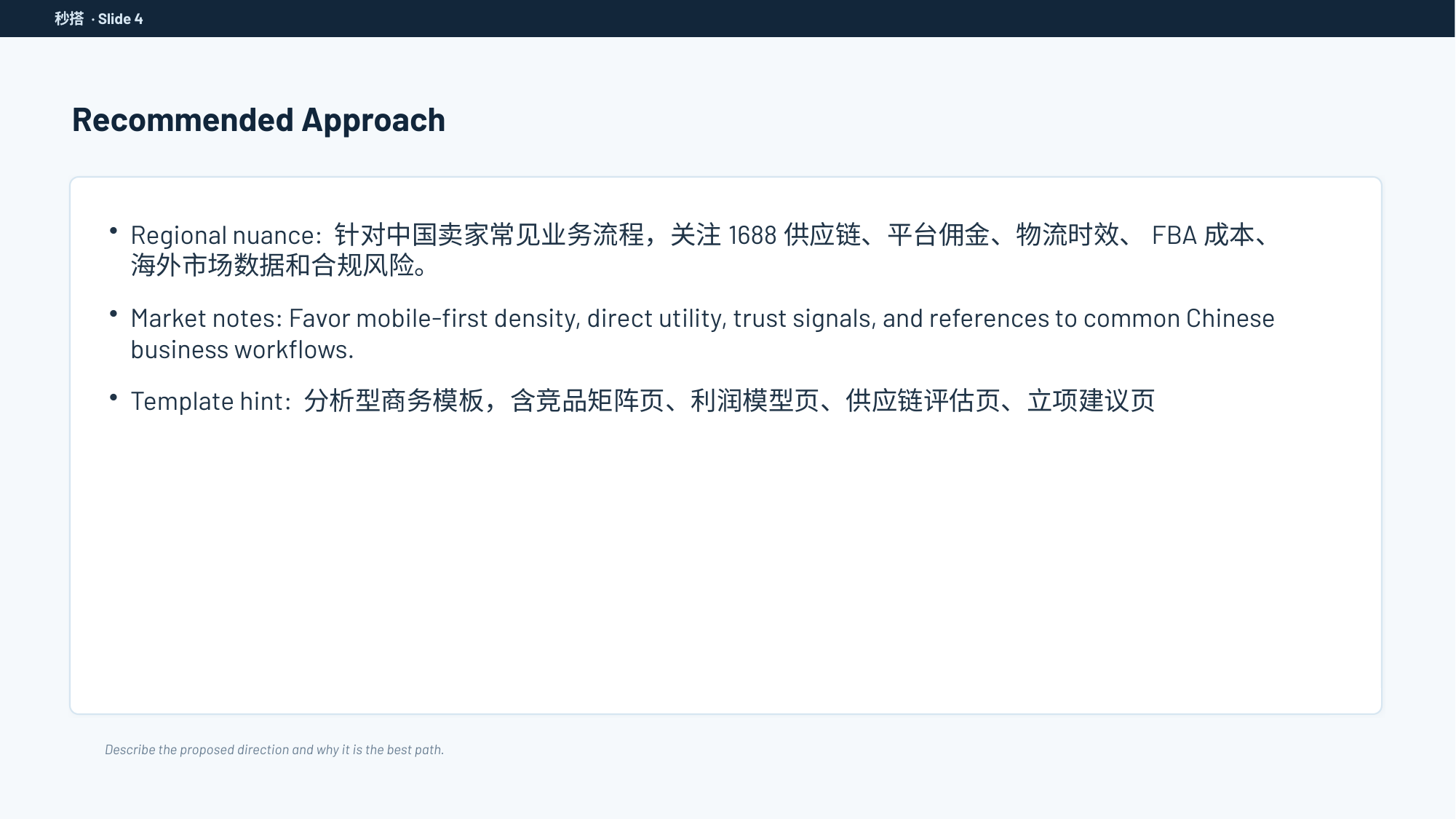

秒搭 · Slide 4
Recommended Approach

Regional nuance: 针对中国卖家常见业务流程，关注1688供应链、平台佣金、物流时效、FBA成本、海外市场数据和合规风险。
Market notes: Favor mobile-first density, direct utility, trust signals, and references to common Chinese business workflows.
Template hint: 分析型商务模板，含竞品矩阵页、利润模型页、供应链评估页、立项建议页
Describe the proposed direction and why it is the best path.